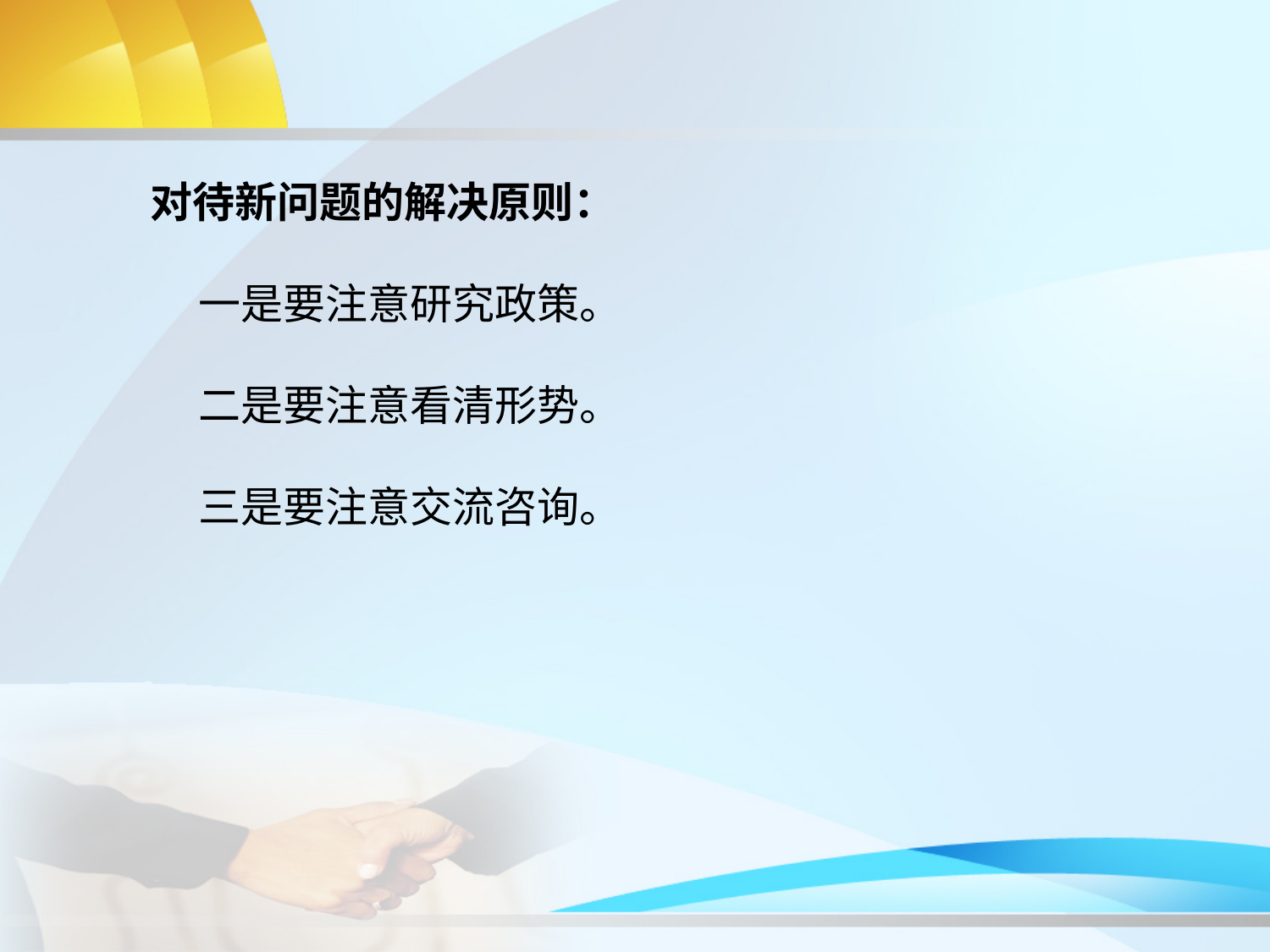

对待新问题的解决原则：

    一是要注意研究政策。

    二是要注意看清形势。

    三是要注意交流咨询。